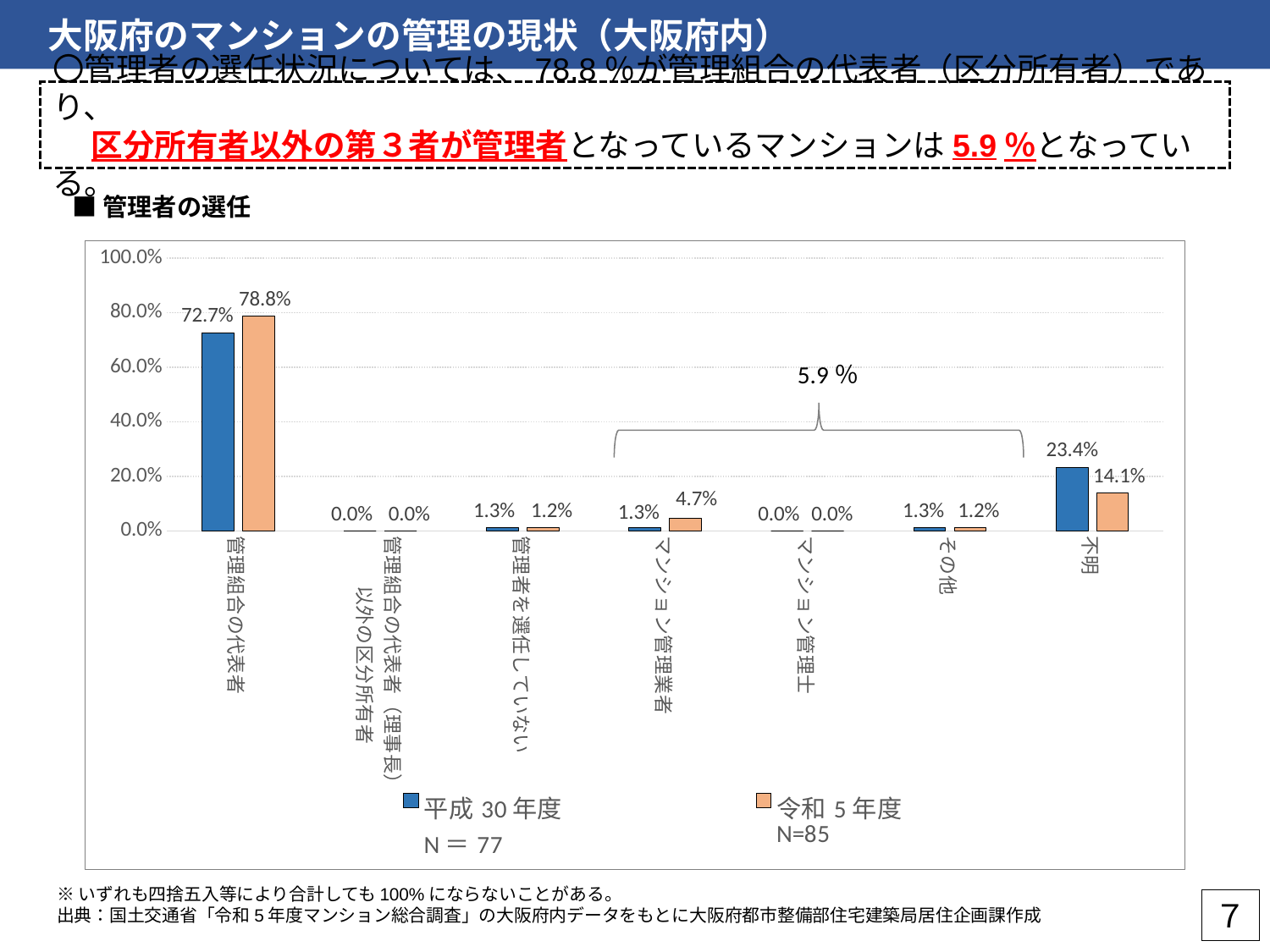

大阪府のマンションの管理の現状（大阪府内）
〇管理者の選任状況については、78.8％が管理組合の代表者（区分所有者）であり、
　 区分所有者以外の第３者が管理者となっているマンションは5.9％となっている。
■管理者の選任

### Chart

| Category | 平成30年度
N＝77 | 令和5年度
N=85 |
|---|---|---|
| 管理組合の代表者 | 0.7272727272727273 | 0.788235294117647 |
| 管理組合の代表者（理事長）
以外の区分所有者 | 0.0 | 0.0 |
| 管理者を選任していない | 0.012987012987012988 | 0.011764705882352941 |
| マンション管理業者 | 0.012987012987012988 | 0.047058823529411764 |
| マンション管理士 | 0.0 | 0.0 |
| その他 | 0.012987012987012988 | 0.011764705882352941 |
| 不明 | 0.23376623376623376 | 0.1411764705882353 |
5.9％
※いずれも四捨五入等により合計しても100%にならないことがある。
出典：国土交通省「令和5年度マンション総合調査」の大阪府内データをもとに大阪府都市整備部住宅建築局居住企画課作成
７